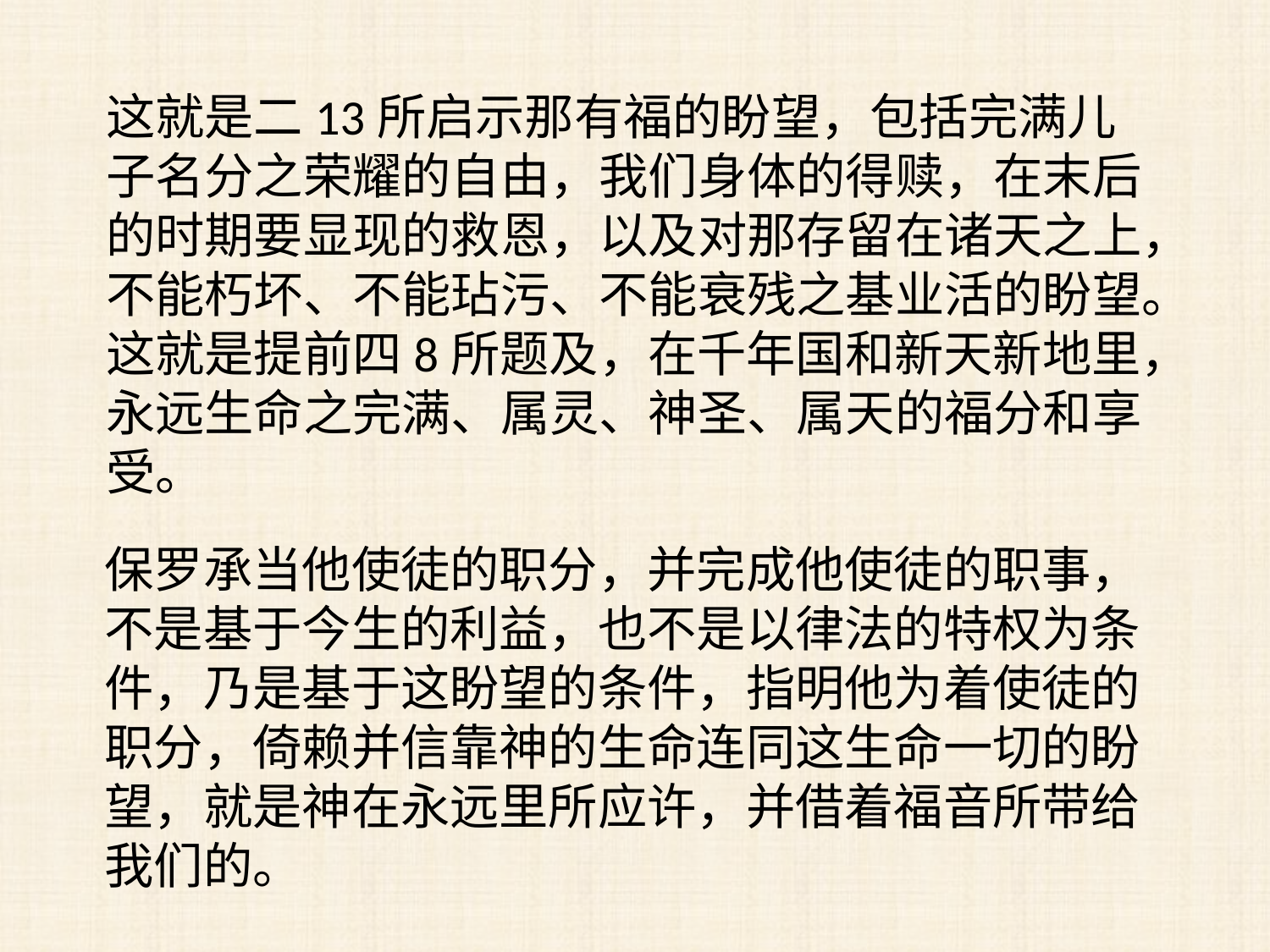

这就是二13所启示那有福的盼望，包括完满儿子名分之荣耀的自由，我们身体的得赎，在末后的时期要显现的救恩，以及对那存留在诸天之上，不能朽坏、不能玷污、不能衰残之基业活的盼望。这就是提前四8所题及，在千年国和新天新地里，永远生命之完满、属灵、神圣、属天的福分和享受。
保罗承当他使徒的职分，并完成他使徒的职事，不是基于今生的利益，也不是以律法的特权为条件，乃是基于这盼望的条件，指明他为着使徒的职分，倚赖并信靠神的生命连同这生命一切的盼望，就是神在永远里所应许，并借着福音所带给我们的。